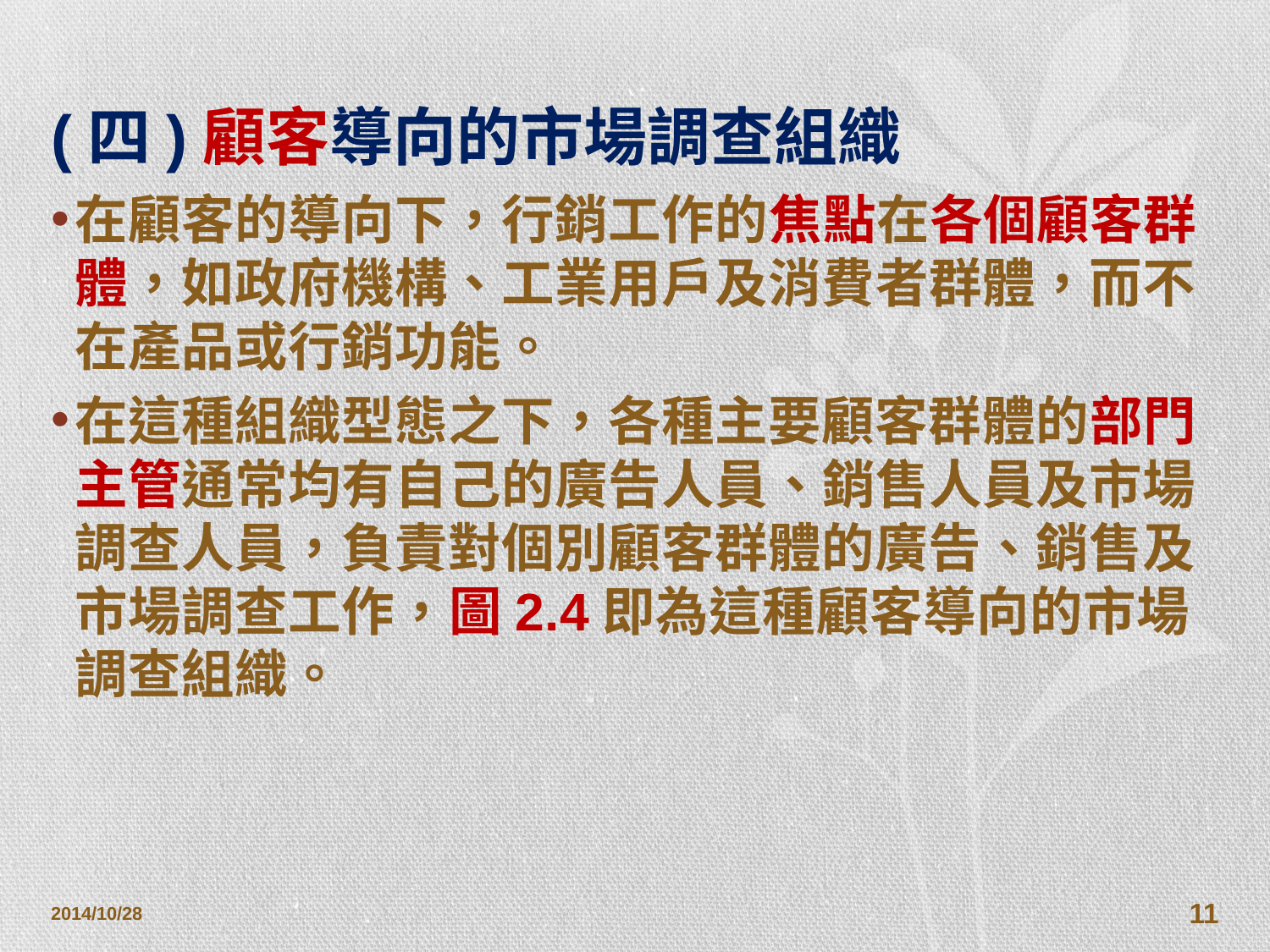

# (四)顧客導向的市場調查組織
在顧客的導向下，行銷工作的焦點在各個顧客群體，如政府機構、工業用戶及消費者群體，而不在產品或行銷功能。
在這種組織型態之下，各種主要顧客群體的部門主管通常均有自己的廣告人員、銷售人員及市場調查人員，負責對個別顧客群體的廣告、銷售及市場調查工作，圖2.4即為這種顧客導向的市場調查組織。
2014/10/28
11